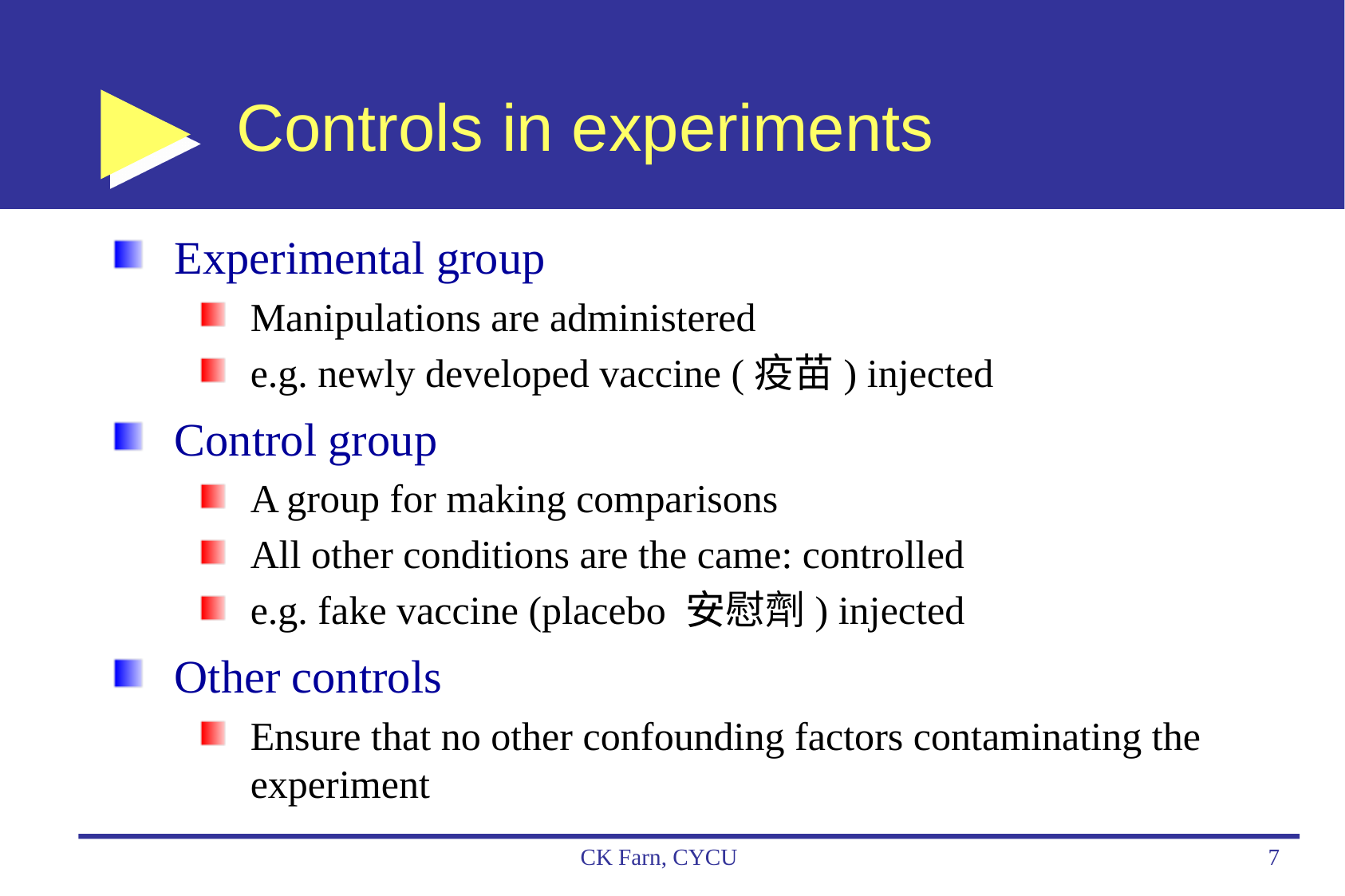

# Controls in experiments
Experimental group
Manipulations are administered
e.g. newly developed vaccine (疫苗) injected
Control group
A group for making comparisons
All other conditions are the came: controlled
e.g. fake vaccine (placebo 安慰劑) injected
Other controls
Ensure that no other confounding factors contaminating the experiment

CK Farn, CYCU
7